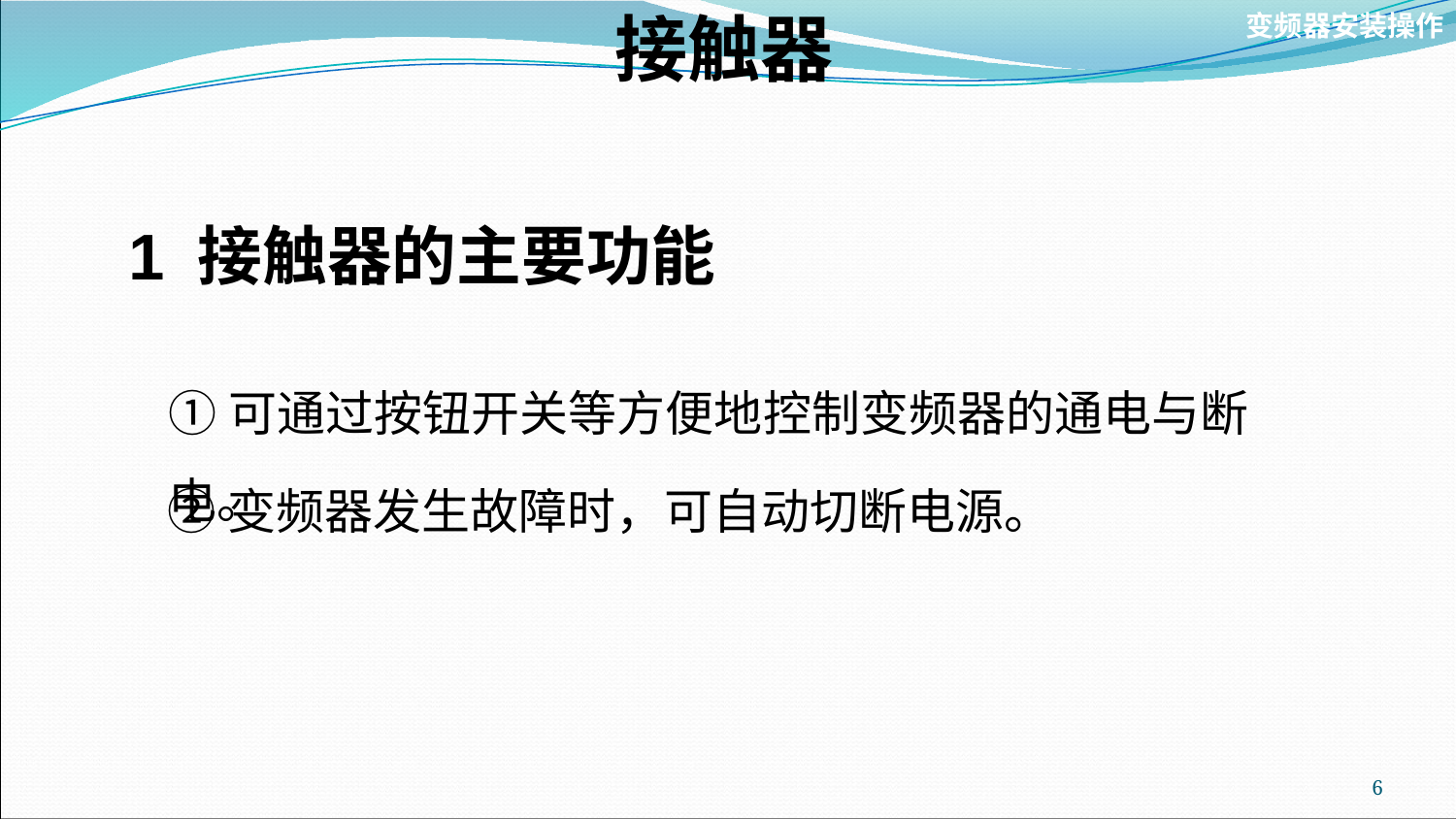

# 接触器
变频器安装操作
1 接触器的主要功能
①可通过按钮开关等方便地控制变频器的通电与断电。
②变频器发生故障时，可自动切断电源。
6